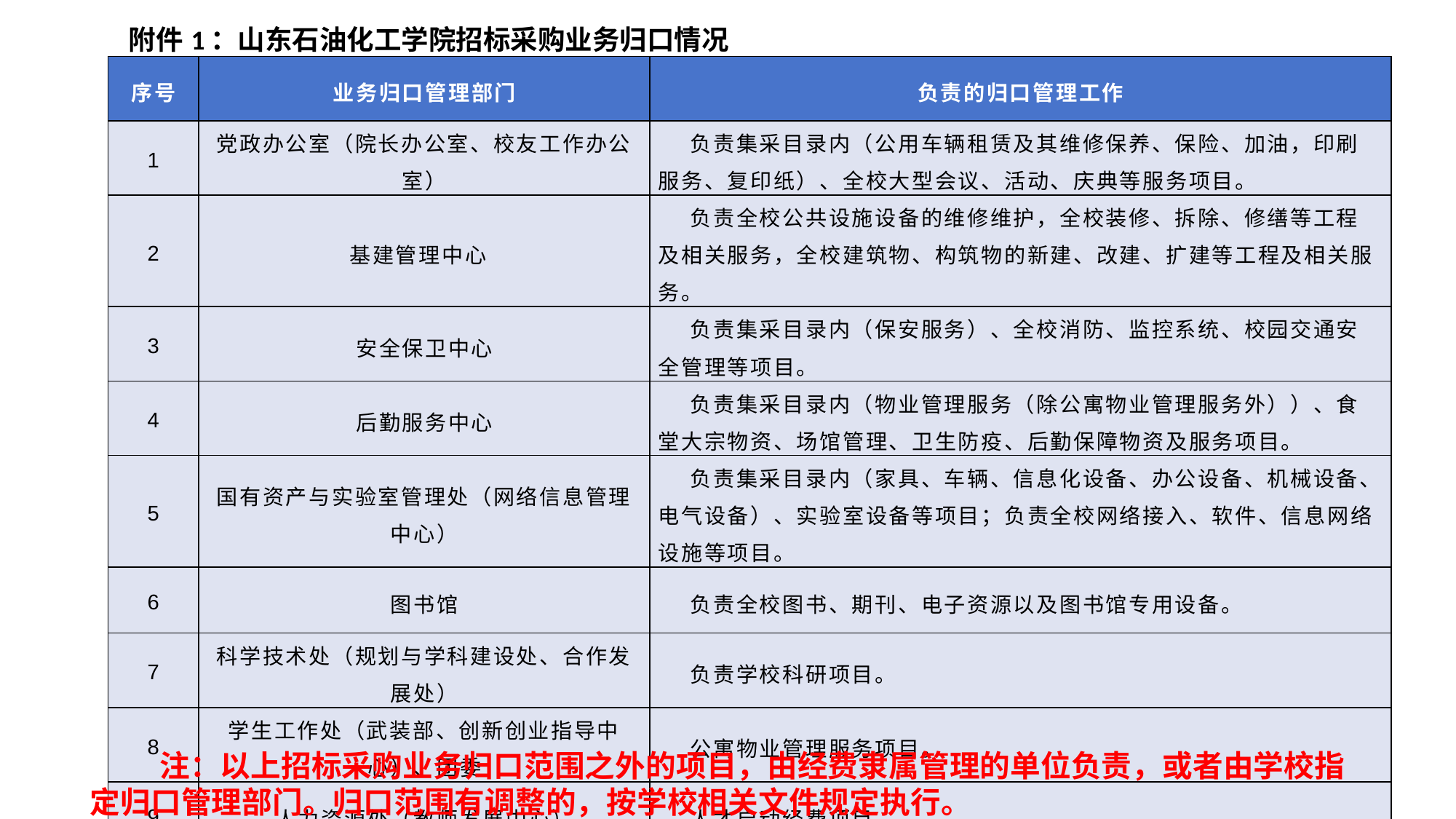

| 附件1：山东石油化工学院招标采购业务归口情况 |
| --- |
| 序号 | 业务归口管理部门 | 负责的归口管理工作 |
| --- | --- | --- |
| 1 | 党政办公室（院长办公室、校友工作办公室） | 负责集采目录内（公用车辆租赁及其维修保养、保险、加油，印刷服务、复印纸）、全校大型会议、活动、庆典等服务项目。 |
| 2 | 基建管理中心 | 负责全校公共设施设备的维修维护，全校装修、拆除、修缮等工程及相关服务，全校建筑物、构筑物的新建、改建、扩建等工程及相关服务。 |
| 3 | 安全保卫中心 | 负责集采目录内（保安服务）、全校消防、监控系统、校园交通安全管理等项目。 |
| 4 | 后勤服务中心 | 负责集采目录内（物业管理服务（除公寓物业管理服务外））、食堂大宗物资、场馆管理、卫生防疫、后勤保障物资及服务项目。 |
| 5 | 国有资产与实验室管理处（网络信息管理中心） | 负责集采目录内（家具、车辆、信息化设备、办公设备、机械设备、电气设备）、实验室设备等项目；负责全校网络接入、软件、信息网络设施等项目。 |
| 6 | 图书馆 | 负责全校图书、期刊、电子资源以及图书馆专用设备。 |
| 7 | 科学技术处（规划与学科建设处、合作发展处） | 负责学校科研项目。 |
| 8 | 学生工作处（武装部、创新创业指导中心）、团委 | 公寓物业管理服务项目。 |
| 9 | 人力资源处（教师发展中心） | 人才启动经费项目。 |
         注：以上招标采购业务归口范围之外的项目，由经费隶属管理的单位负责，或者由学校指定归口管理部门。归口范围有调整的，按学校相关文件规定执行。